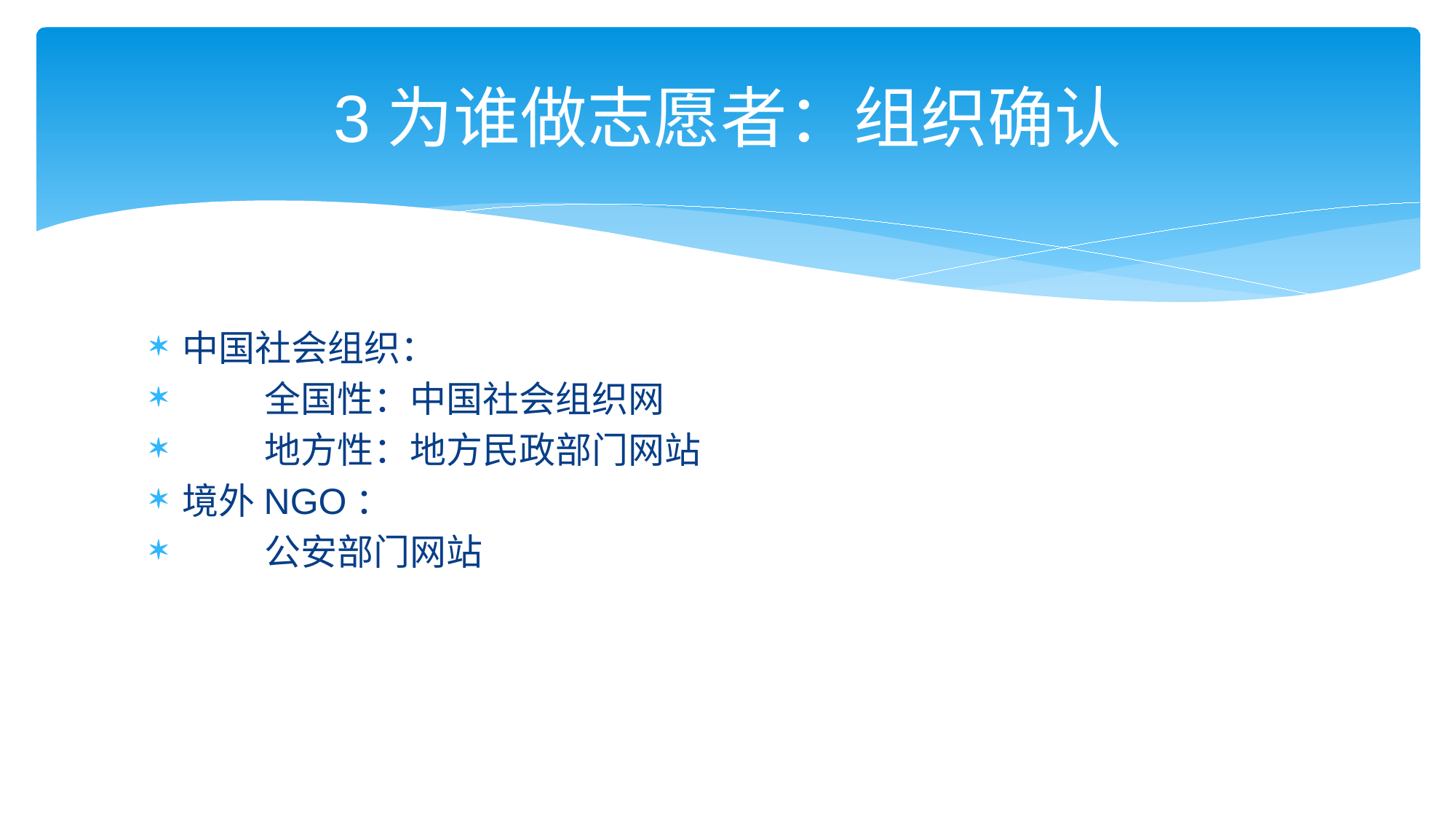

# 3为谁做志愿者：组织确认
中国社会组织：
         全国性：中国社会组织网
         地方性：地方民政部门网站
境外NGO：
         公安部门网站